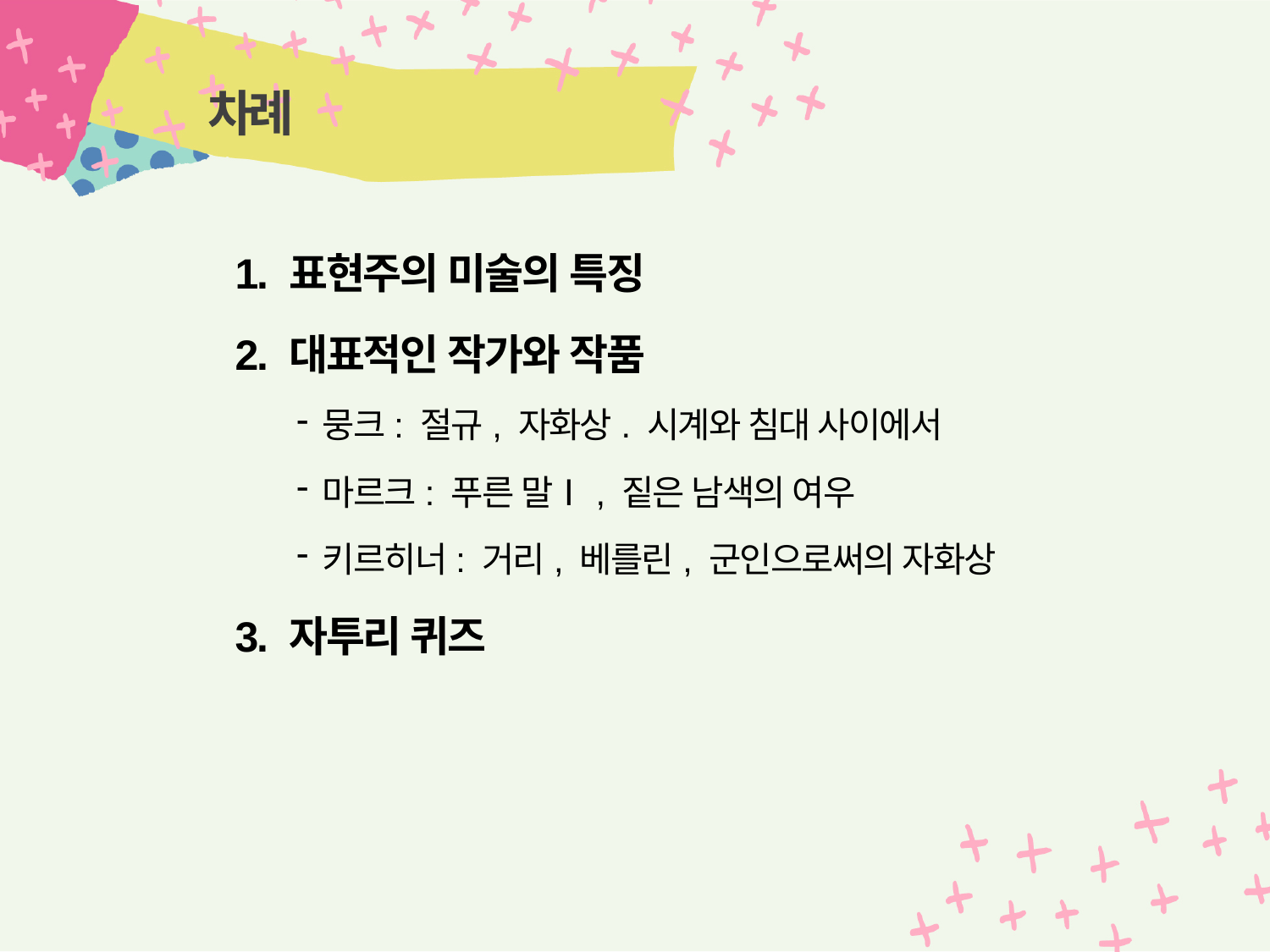

# 차례
1. 표현주의 미술의 특징
2. 대표적인 작가와 작품
뭉크: 절규, 자화상. 시계와 침대 사이에서
마르크: 푸른 말Ⅰ, 짙은 남색의 여우
키르히너: 거리, 베를린, 군인으로써의 자화상
3. 자투리 퀴즈